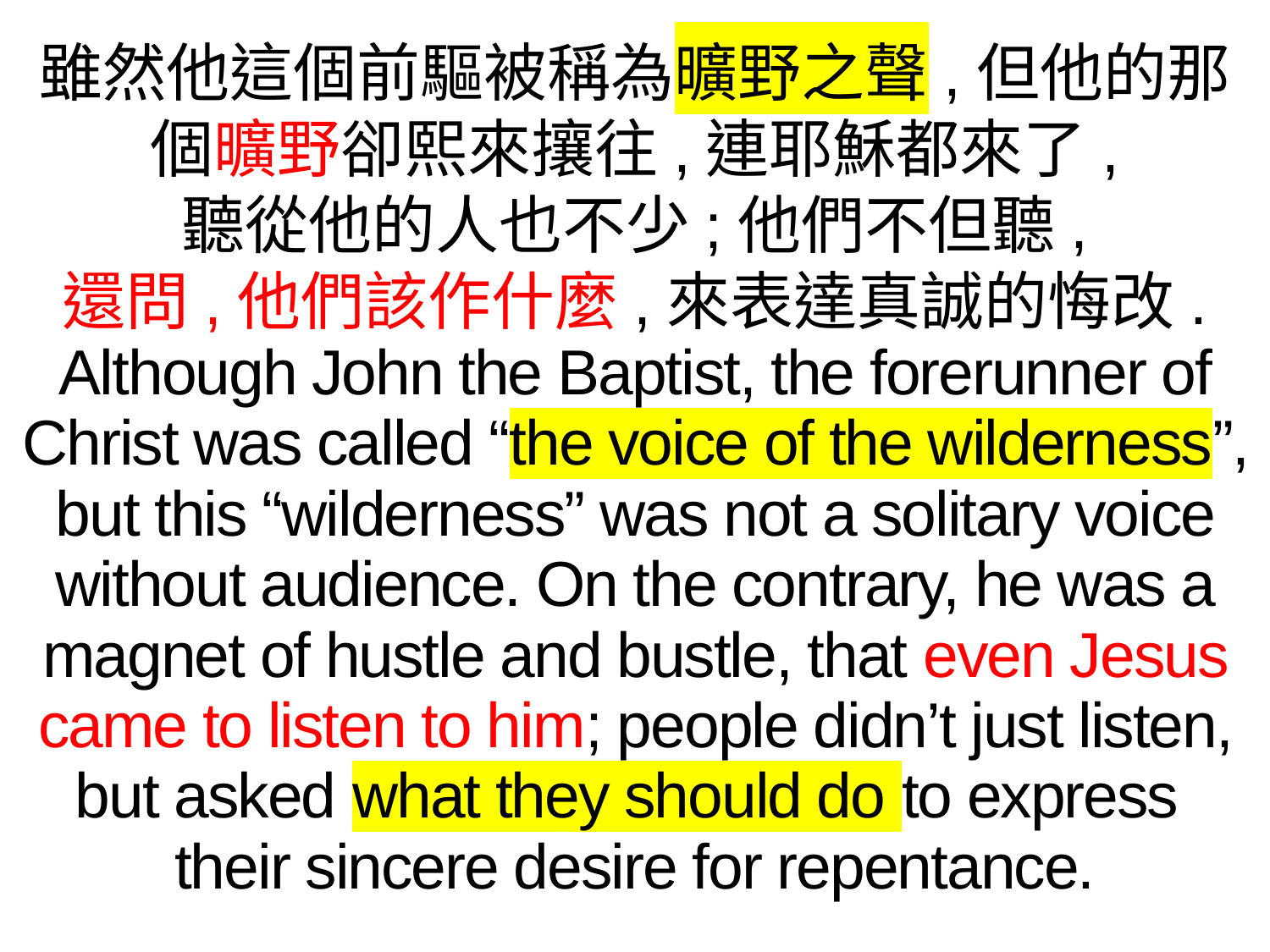

雖然他這個前驅被稱為曠野之聲,但他的那個曠野卻熙來攘往,連耶穌都來了,
聽從他的人也不少;他們不但聽,
還問,他們該作什麼,來表達真誠的悔改.
Although John the Baptist, the forerunner of Christ was called “the voice of the wilderness”, but this “wilderness” was not a solitary voice without audience. On the contrary, he was a magnet of hustle and bustle, that even Jesus came to listen to him; people didn’t just listen, but asked what they should do to express
their sincere desire for repentance.